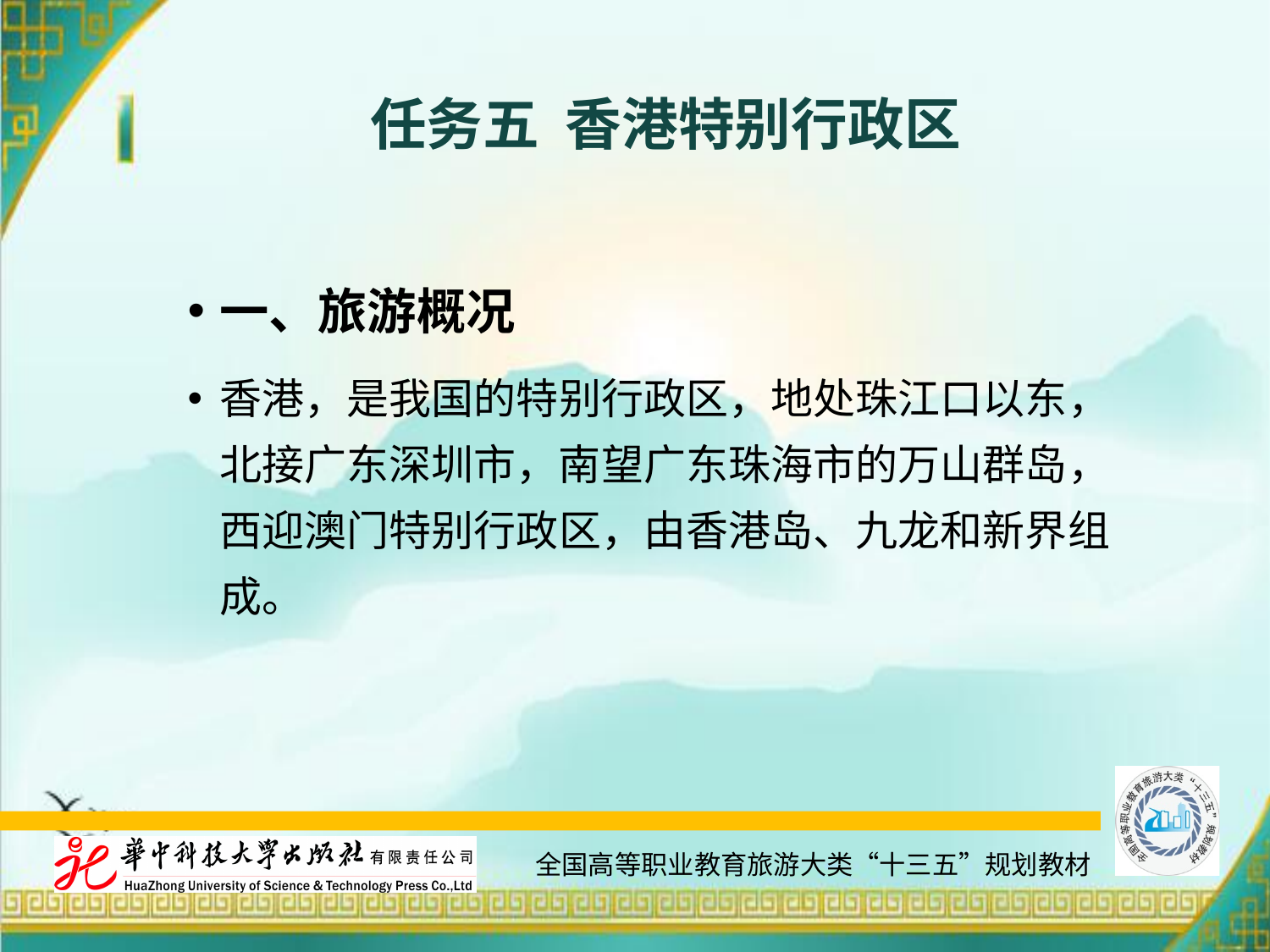

# 任务五  香港特别行政区
一、旅游概况
香港，是我国的特别行政区，地处珠江口以东，北接广东深圳市，南望广东珠海市的万山群岛，西迎澳门特别行政区，由香港岛、九龙和新界组成。